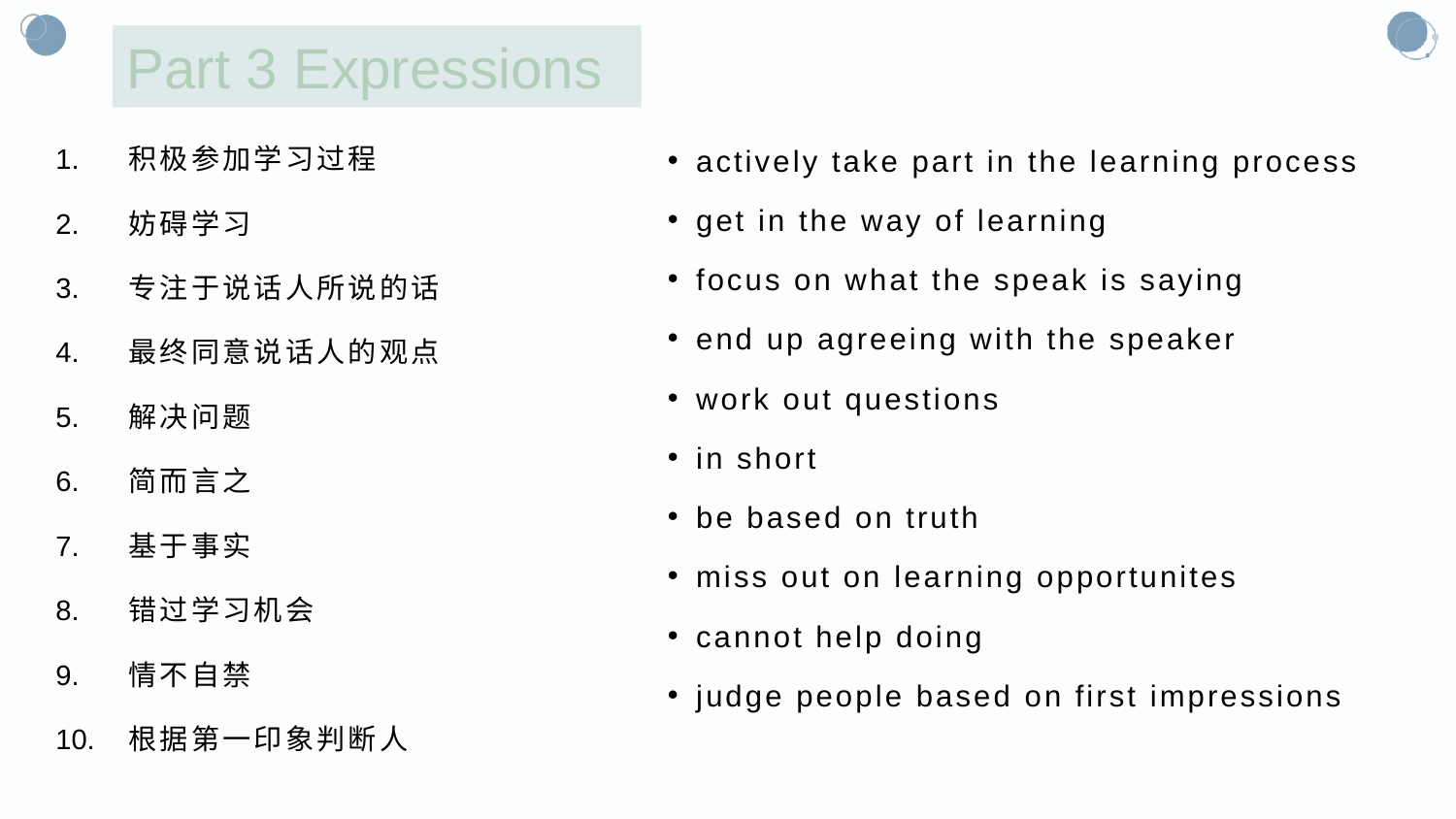

Part 3 Expressions
积极参加学习过程
妨碍学习
专注于说话人所说的话
最终同意说话人的观点
解决问题
简而言之
基于事实
错过学习机会
情不自禁
根据第一印象判断人

actively take part in the learning process
get in the way of learning
focus on what the speak is saying
end up agreeing with the speaker
work out questions
in short
be based on truth
miss out on learning opportunites
cannot help doing
judge people based on first impressions